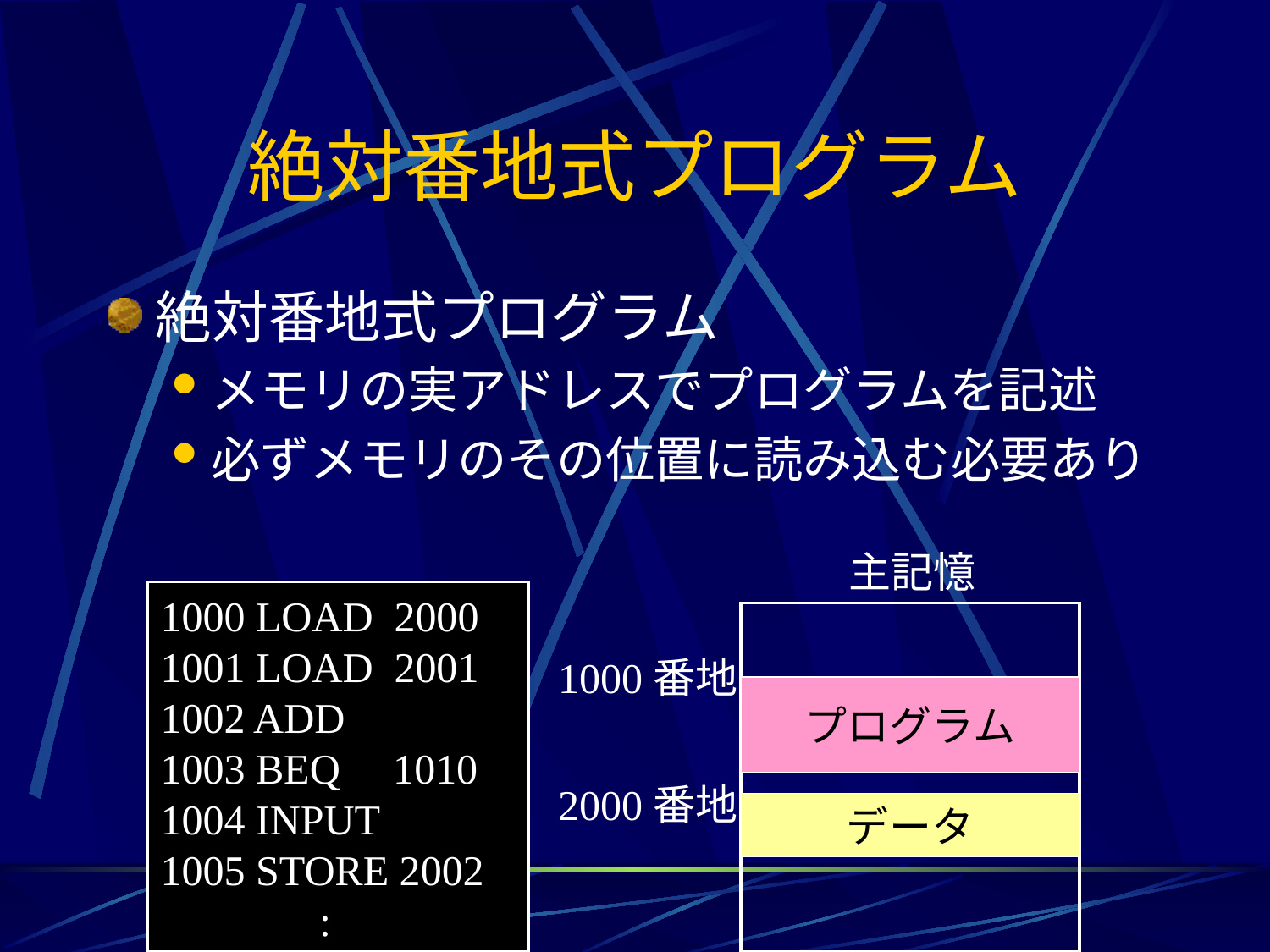

# 絶対番地式プログラム
絶対番地式プログラム
メモリの実アドレスでプログラムを記述
必ずメモリのその位置に読み込む必要あり
主記憶
1000 LOAD  2000
1001 LOAD  2001
1002 ADD
1003 BEQ     1010
1004 INPUT
1005 STORE 2002
               :

1000番地
プログラム
2000番地
データ